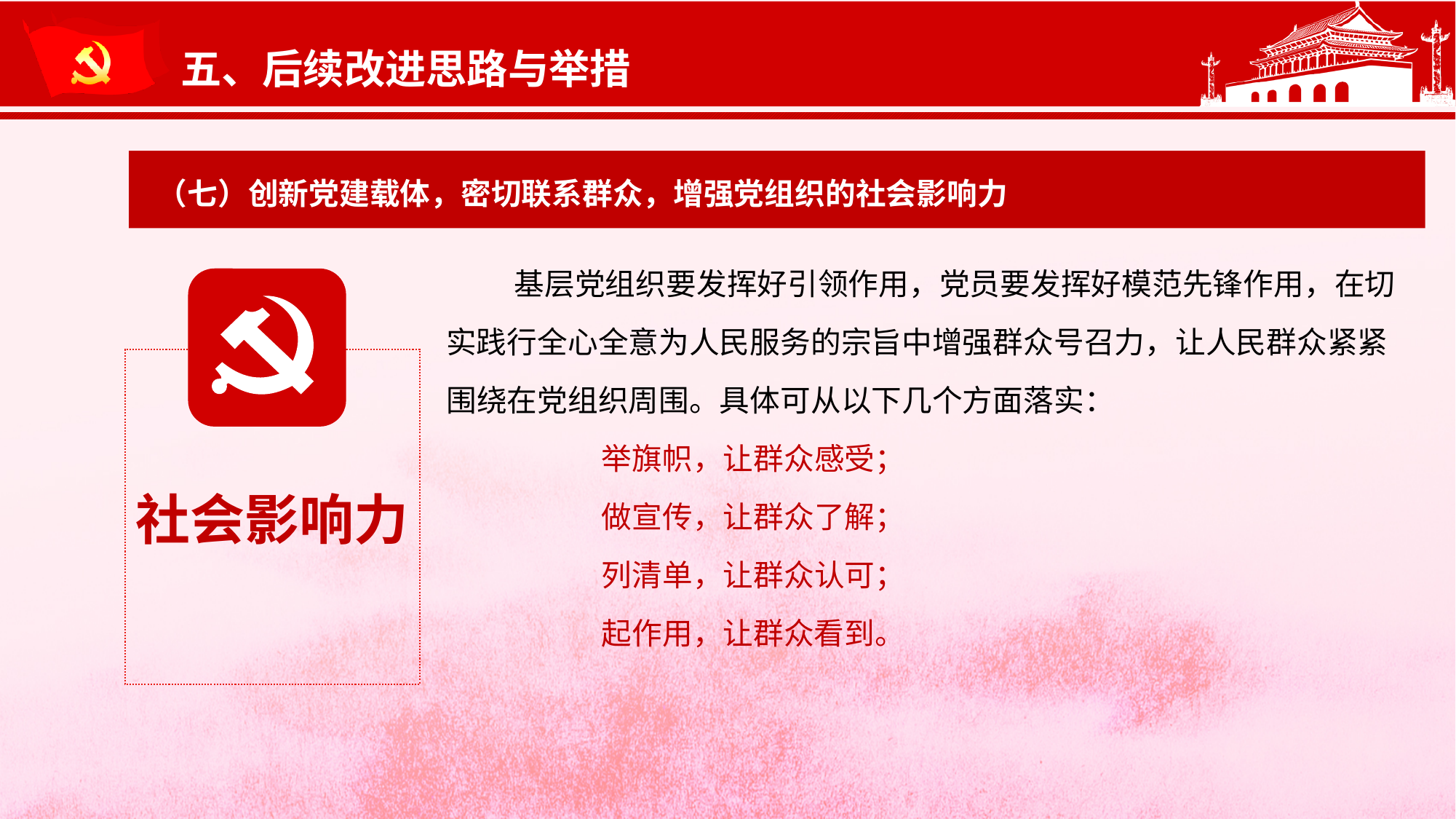

五、后续改进思路与举措

（七）创新党建载体，密切联系群众，增强党组织的社会影响力
         基层党组织要发挥好引领作用，党员要发挥好模范先锋作用，在切实践行全心全意为人民服务的宗旨中增强群众号召力，让人民群众紧紧围绕在党组织周围。具体可从以下几个方面落实：
                      举旗帜，让群众感受；
                      做宣传，让群众了解；
                      列清单，让群众认可；
                      起作用，让群众看到。

社会影响力